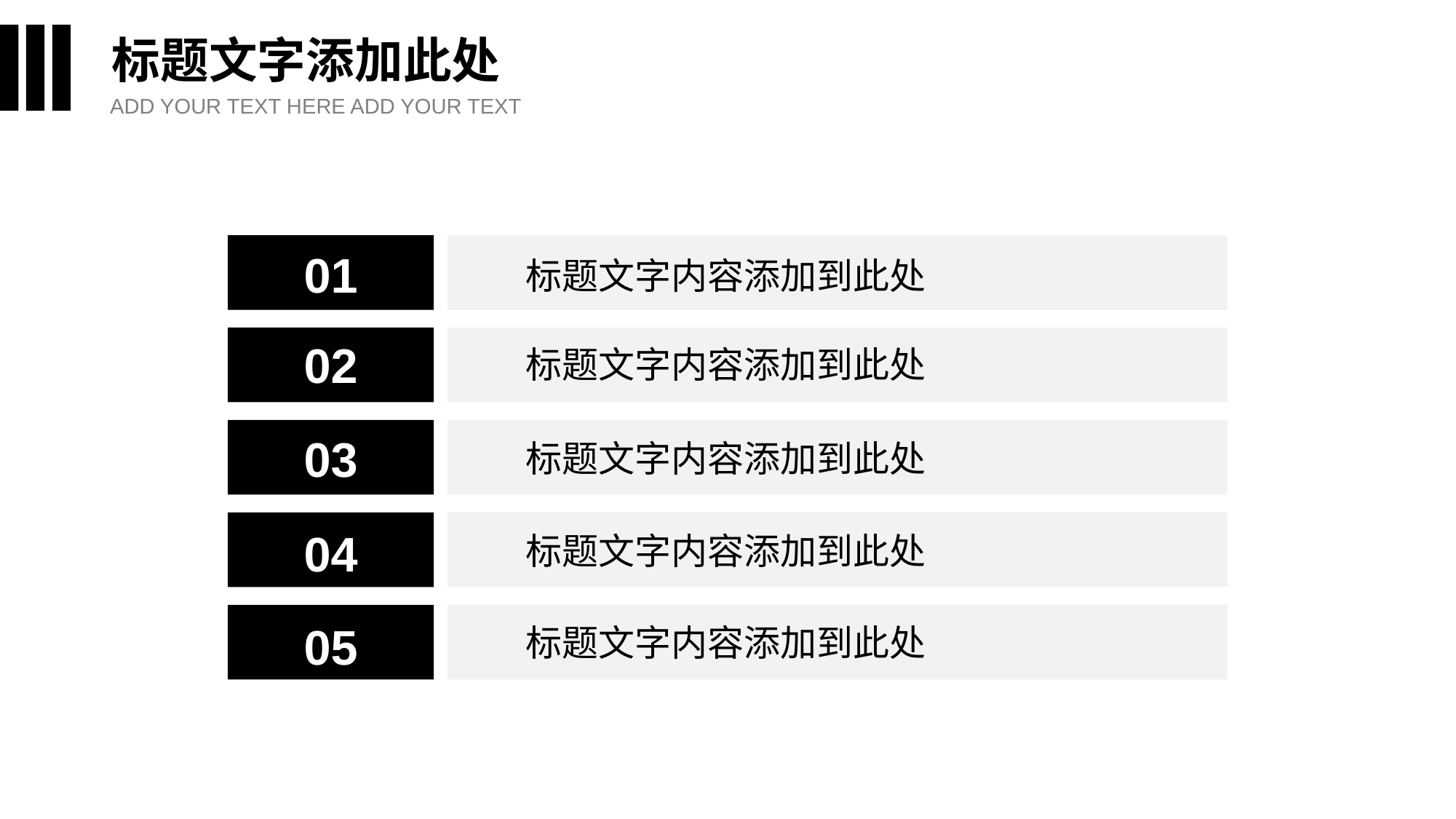

标题文字添加此处
ADD YOUR TEXT HERE ADD YOUR TEXT

01

标题文字内容添加到此处

02

标题文字内容添加到此处

03

标题文字内容添加到此处

04

标题文字内容添加到此处

05

标题文字内容添加到此处